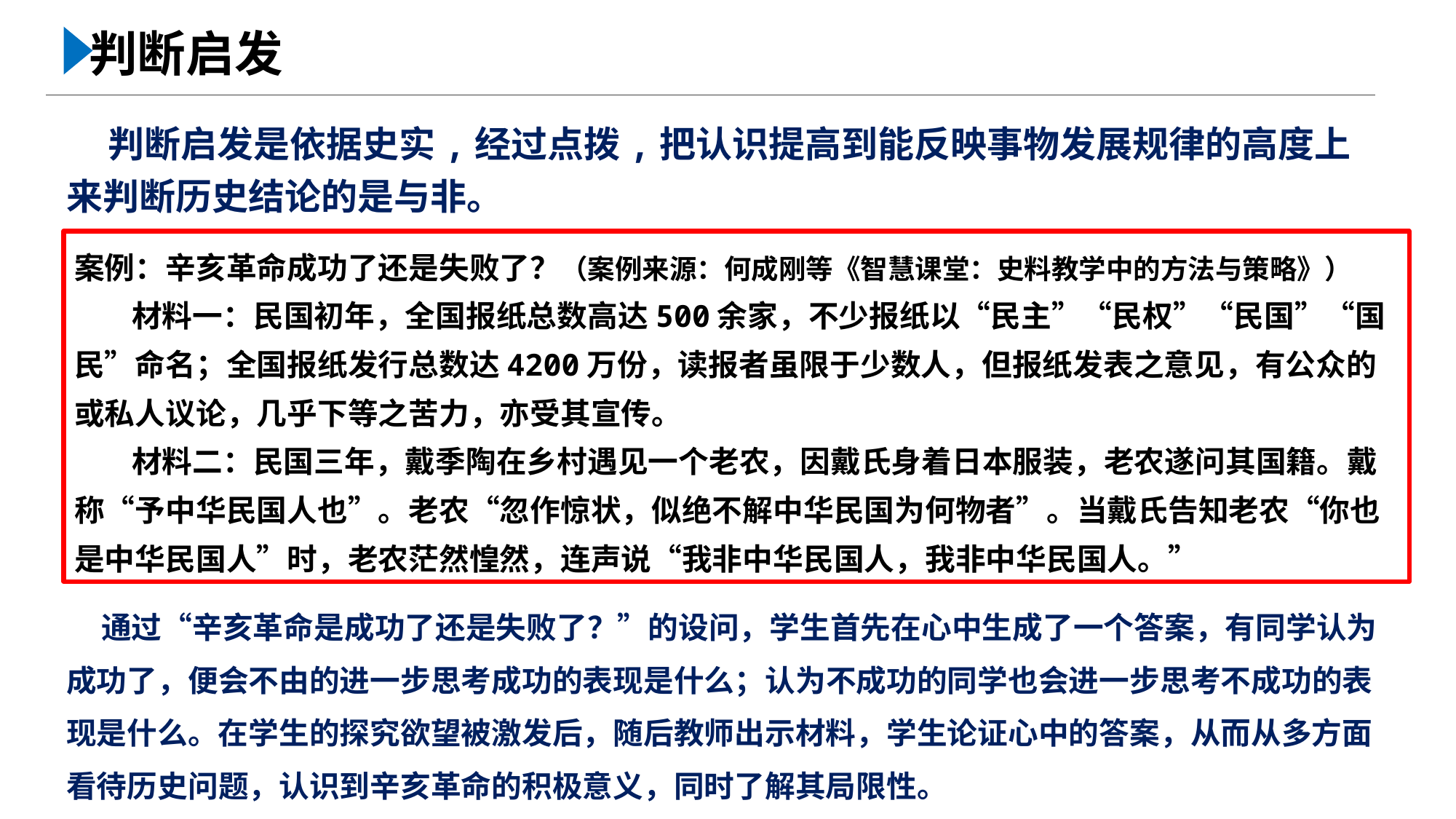

判断启发

    判断启发是依据史实,经过点拨,把认识提高到能反映事物发展规律的高度上来判断历史结论的是与非。
案例：辛亥革命成功了还是失败了？（案例来源：何成刚等《智慧课堂：史料教学中的方法与策略》）
  材料一：民国初年，全国报纸总数高达500余家，不少报纸以“民主”“民权”“民国”“国民”命名；全国报纸发行总数达4200万份，读报者虽限于少数人，但报纸发表之意见，有公众的或私人议论，几乎下等之苦力，亦受其宣传。
  材料二：民国三年，戴季陶在乡村遇见一个老农，因戴氏身着日本服装，老农遂问其国籍。戴称“予中华民国人也”。老农“忽作惊状，似绝不解中华民国为何物者”。当戴氏告知老农“你也是中华民国人”时，老农茫然惶然，连声说“我非中华民国人，我非中华民国人。”
    通过“辛亥革命是成功了还是失败了？”的设问，学生首先在心中生成了一个答案，有同学认为成功了，便会不由的进一步思考成功的表现是什么；认为不成功的同学也会进一步思考不成功的表现是什么。在学生的探究欲望被激发后，随后教师出示材料，学生论证心中的答案，从而从多方面看待历史问题，认识到辛亥革命的积极意义，同时了解其局限性。